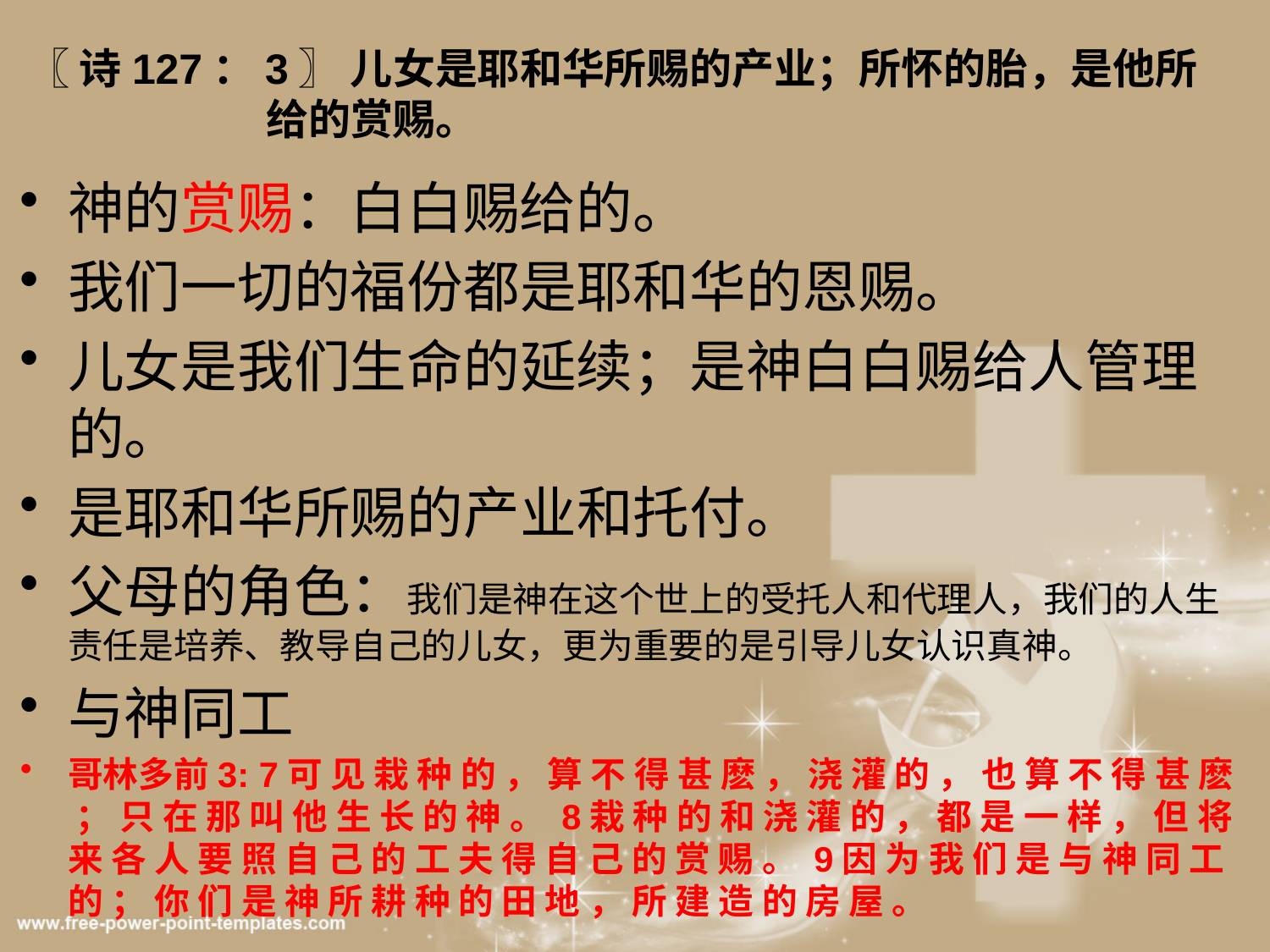

# 〖 诗127：3〗 儿女是耶和华所赐的产业；所怀的胎，是他所 给的赏赐。
神的赏赐：白白赐给的。
我们一切的福份都是耶和华的恩赐。
儿女是我们生命的延续；是神白白赐给人管理的。
是耶和华所赐的产业和托付。
父母的角色：我们是神在这个世上的受托人和代理人，我们的人生责任是培养、教导自己的儿女，更为重要的是引导儿女认识真神。
与神同工
哥林多前3: 7可 见 栽 种 的 ， 算 不 得 甚 麽 ， 浇 灌 的 ， 也 算 不 得 甚 麽 ； 只 在 那 叫 他 生 长 的 神 。 8栽 种 的 和 浇 灌 的 ， 都 是 一 样 ， 但 将 来 各 人 要 照 自 己 的 工 夫 得 自 己 的 赏 赐 。 9因 为 我 们 是 与 神 同 工 的 ； 你 们 是 神 所 耕 种 的 田 地 ， 所 建 造 的 房 屋 。